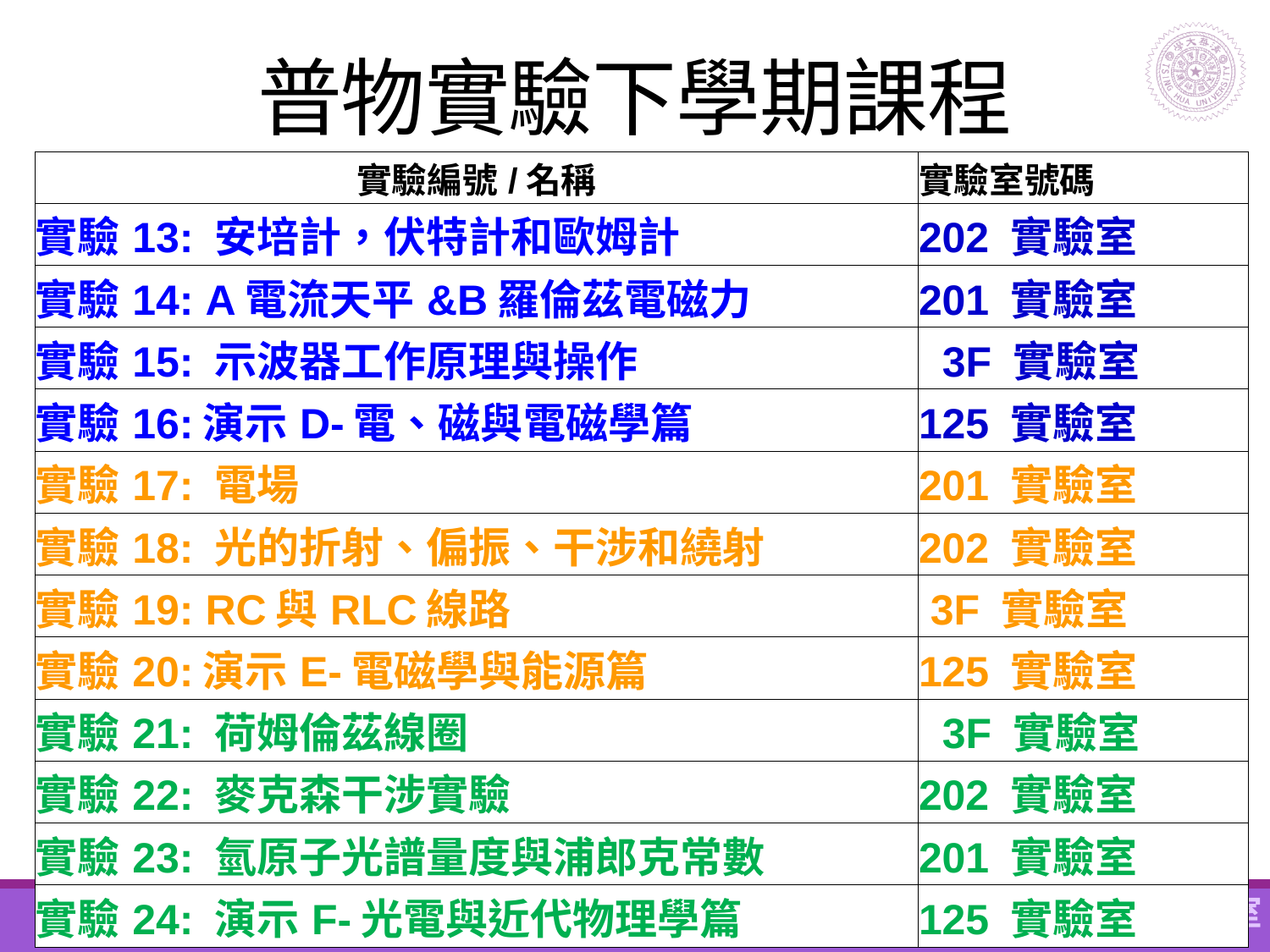

# 普物實驗下學期課程
| 實驗編號/名稱 | 實驗室號碼 |
| --- | --- |
| 實驗13: 安培計，伏特計和歐姆計 | 202 實驗室 |
| 實驗14: A電流天平&B羅倫茲電磁力 | 201 實驗室 |
| 實驗15: 示波器工作原理與操作 | 3F 實驗室 |
| 實驗16:演示D-電、磁與電磁學篇 | 125 實驗室 |
| 實驗17: 電場 | 201 實驗室 |
| 實驗18: 光的折射、偏振、干涉和繞射 | 202 實驗室 |
| 實驗19: RC與RLC線路 | 3F 實驗室 |
| 實驗20:演示E-電磁學與能源篇 | 125 實驗室 |
| 實驗21: 荷姆倫茲線圈 | 3F 實驗室 |
| 實驗22: 麥克森干涉實驗 | 202 實驗室 |
| 實驗23: 氫原子光譜量度與浦郎克常數 | 201 實驗室 |
| 實驗24: 演示F-光電與近代物理學篇 | 125 實驗室 |